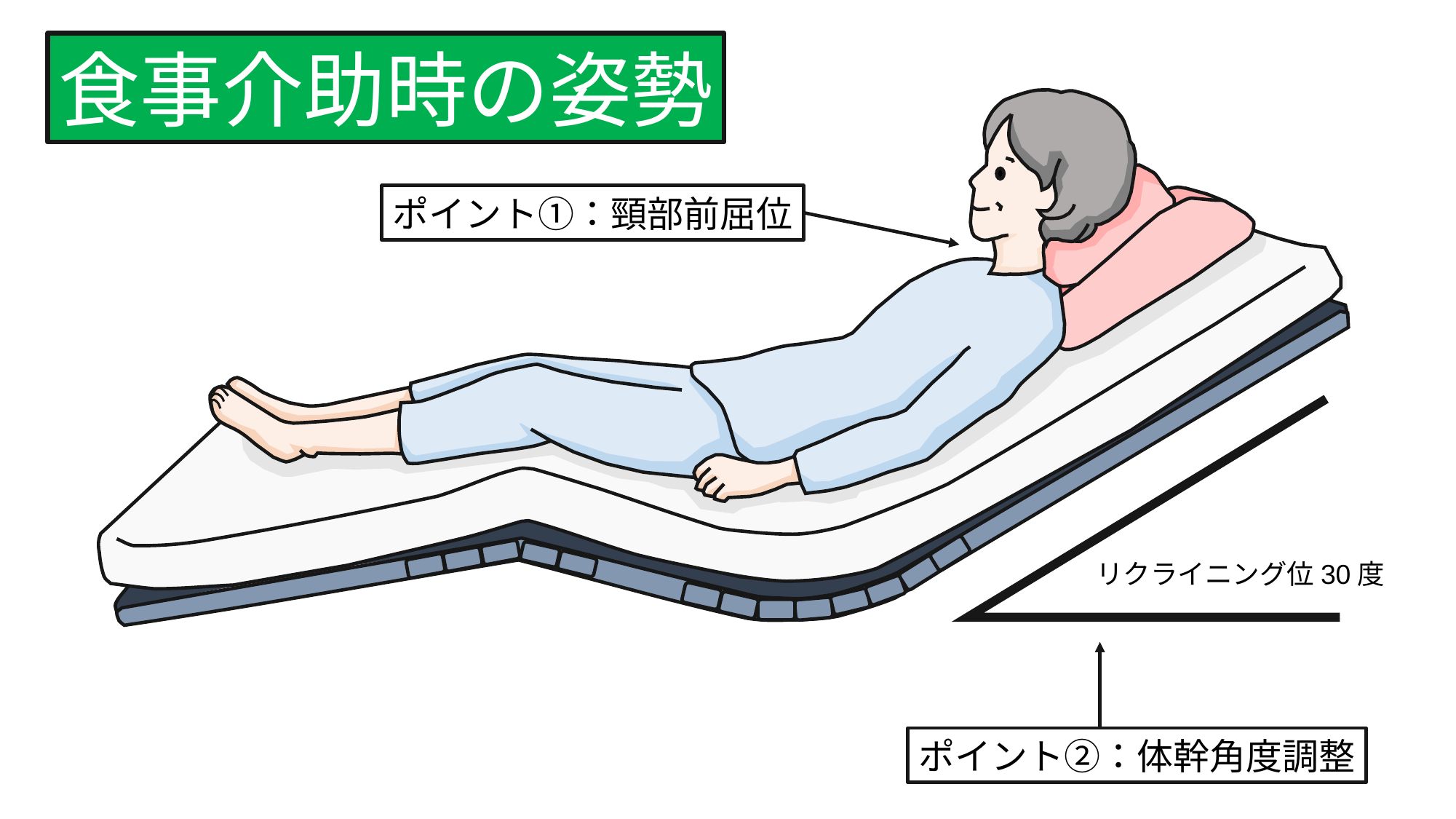

食事介助時の姿勢

ポイント①：頸部前屈位

リクライニング位30度

ポイント②：体幹角度調整